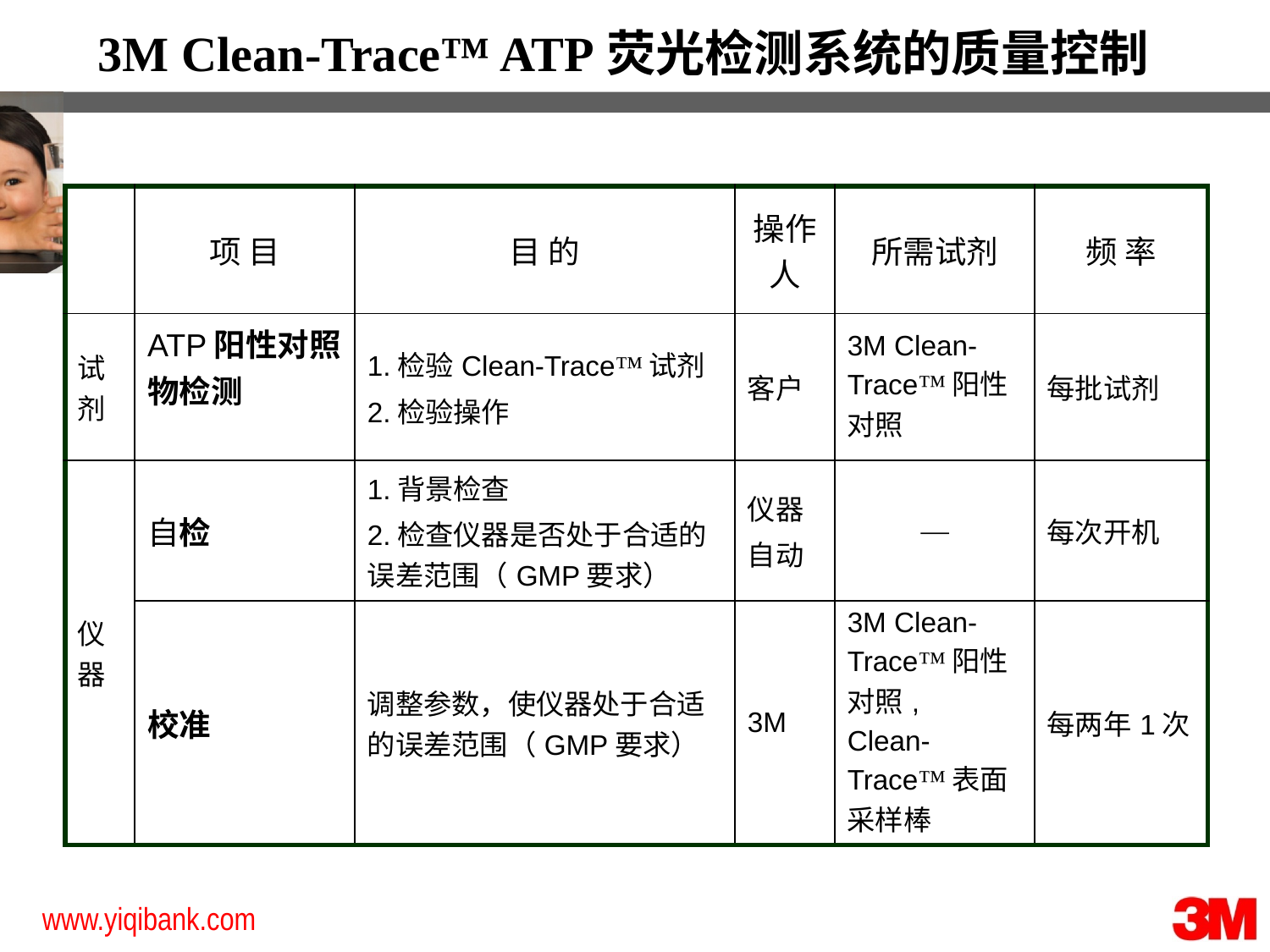

# 3M Clean-Trace™ ATP荧光检测系统的质量控制
|  | 项 目 | 目 的 | 操作人 | 所需试剂 | 频 率 |
| --- | --- | --- | --- | --- | --- |
| 试剂 | ATP阳性对照物检测 | 1.检验Clean-Trace™试剂 2.检验操作 | 客户 | 3M Clean-Trace™阳性对照 | 每批试剂 |
| 仪器 | 自检 | 1.背景检查 2.检查仪器是否处于合适的误差范围（GMP要求） | 仪器 自动 | — | 每次开机 |
|  | 校准 | 调整参数，使仪器处于合适的误差范围（GMP要求） | 3M | 3M Clean-Trace™阳性对照, Clean-Trace™表面采样棒 | 每两年1次 |
www.yiqibank.com